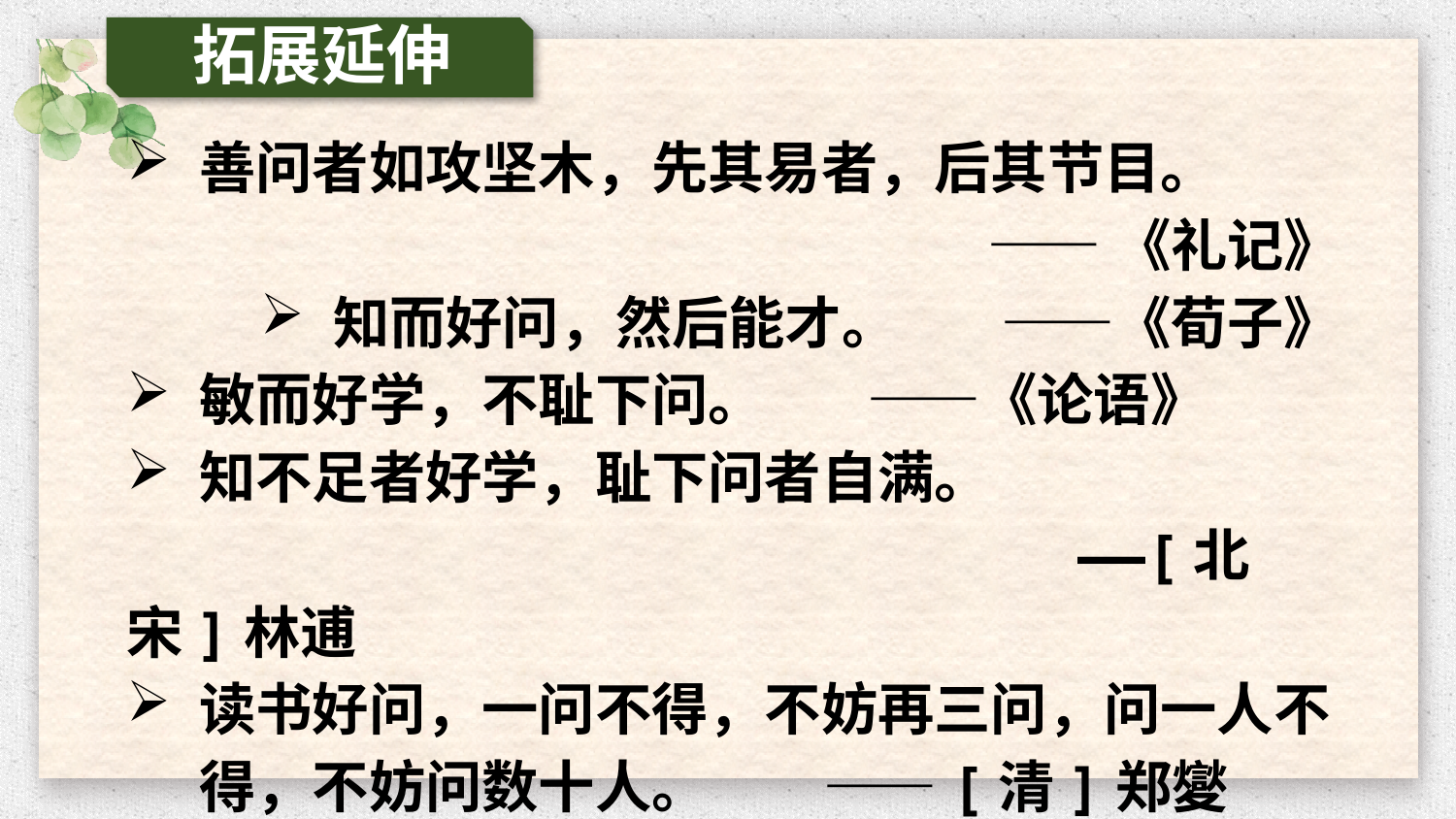

拓展延伸
善问者如攻坚木，先其易者，后其节目。
——《礼记》
知而好问，然后能才。        ——《荀子》
敏而好学，不耻下问。        ——《论语》
知不足者好学，耻下问者自满。
                            ——[北宋]林逋
读书好问，一问不得，不妨再三问，问一人不得，不妨问数十人。         ——[清]郑夑